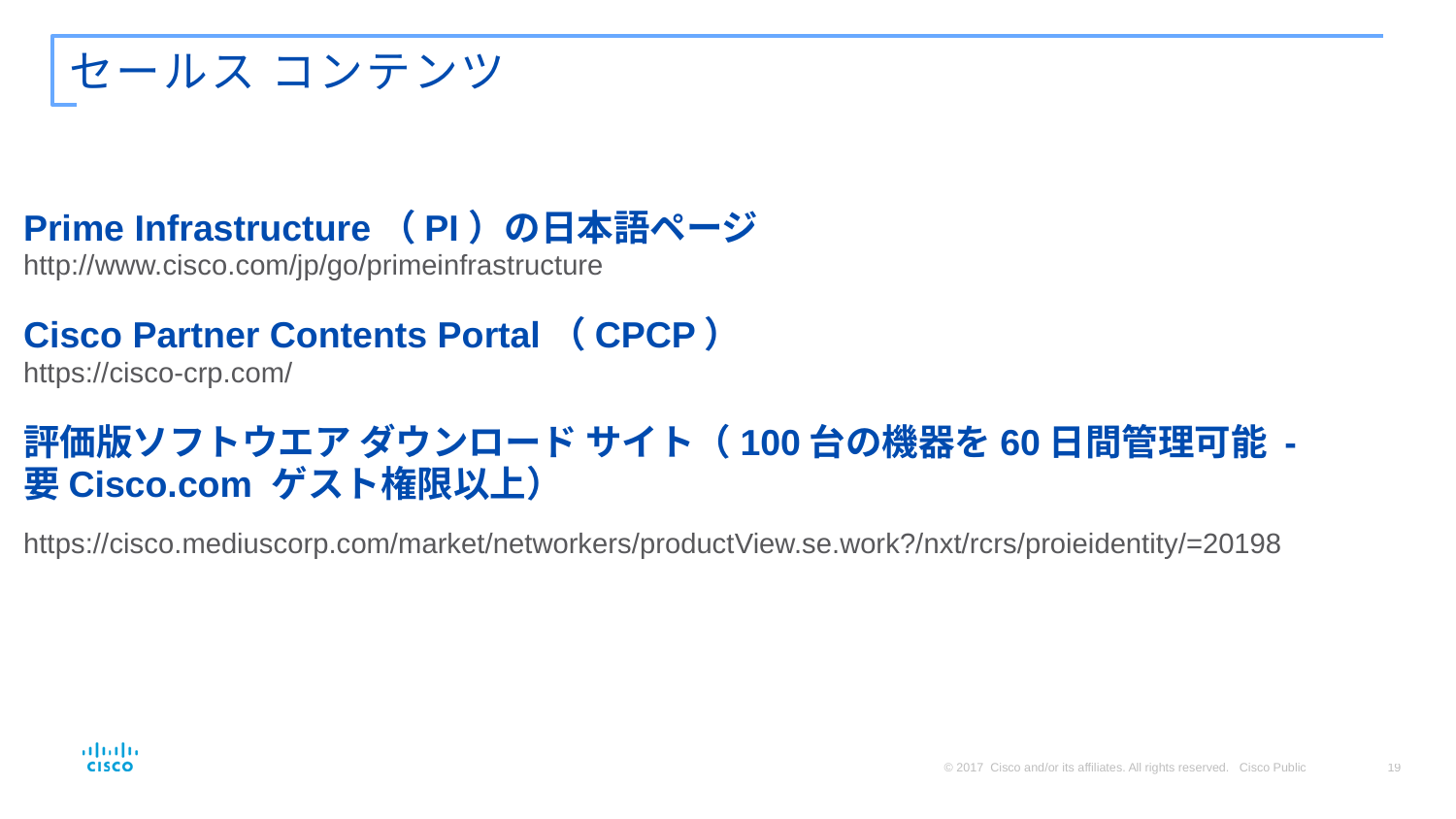

# セールス コンテンツ
Prime Infrastructure（PI）の日本語ページ
http://www.cisco.com/jp/go/primeinfrastructure
Cisco Partner Contents Portal（CPCP）
https://cisco-crp.com/
評価版ソフトウエア ダウンロード サイト（100台の機器を60日間管理可能 - 要Cisco.com ゲスト権限以上）
https://cisco.mediuscorp.com/market/networkers/productView.se.work?/nxt/rcrs/proieidentity/=20198